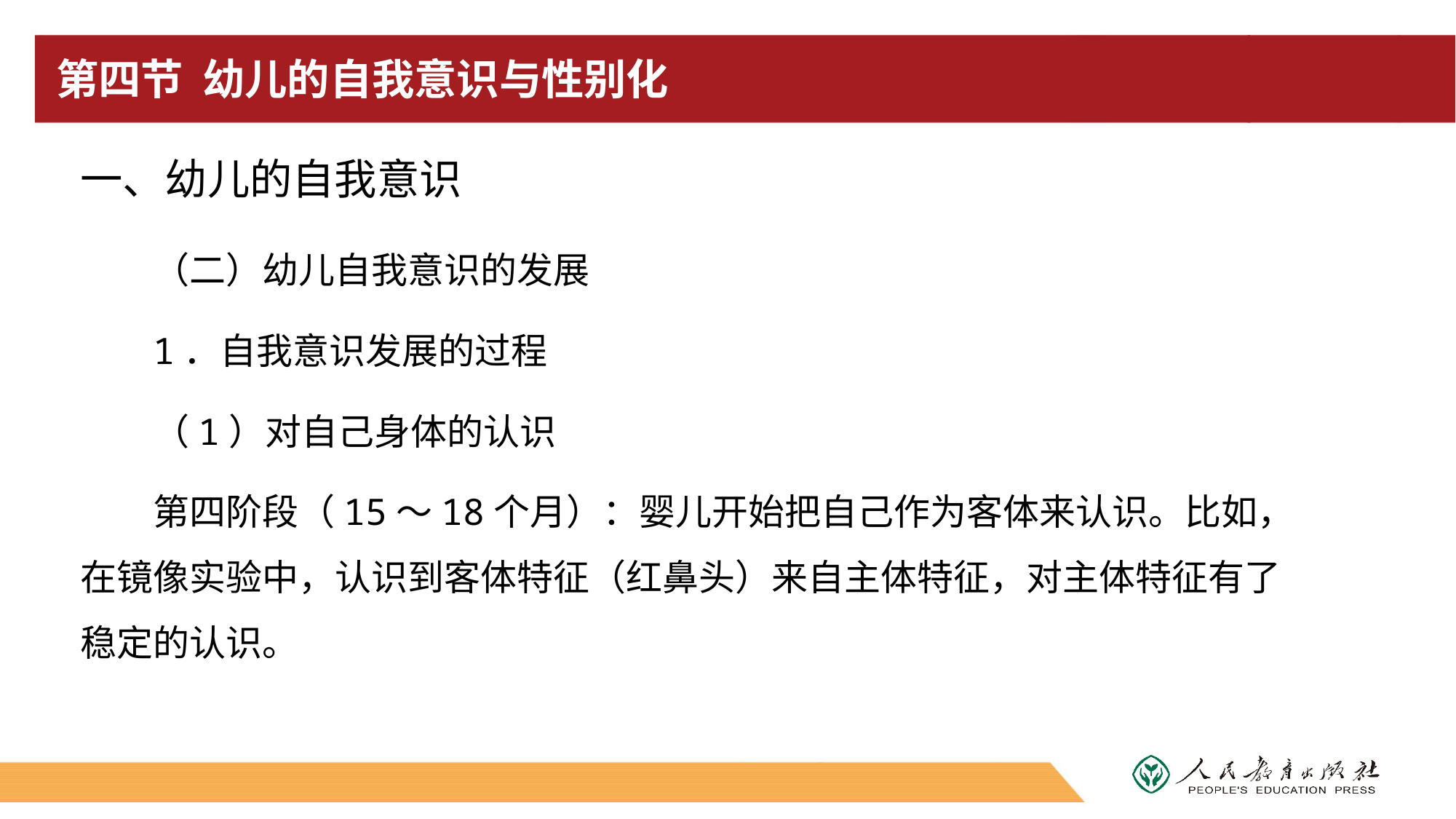

# 第四节  幼儿的自我意识与性别化
一、幼儿的自我意识
（二）幼儿自我意识的发展
1．自我意识发展的过程
（1）对自己身体的认识
第四阶段（15～18个月）：婴儿开始把自己作为客体来认识。比如，在镜像实验中，认识到客体特征（红鼻头）来自主体特征，对主体特征有了稳定的认识。